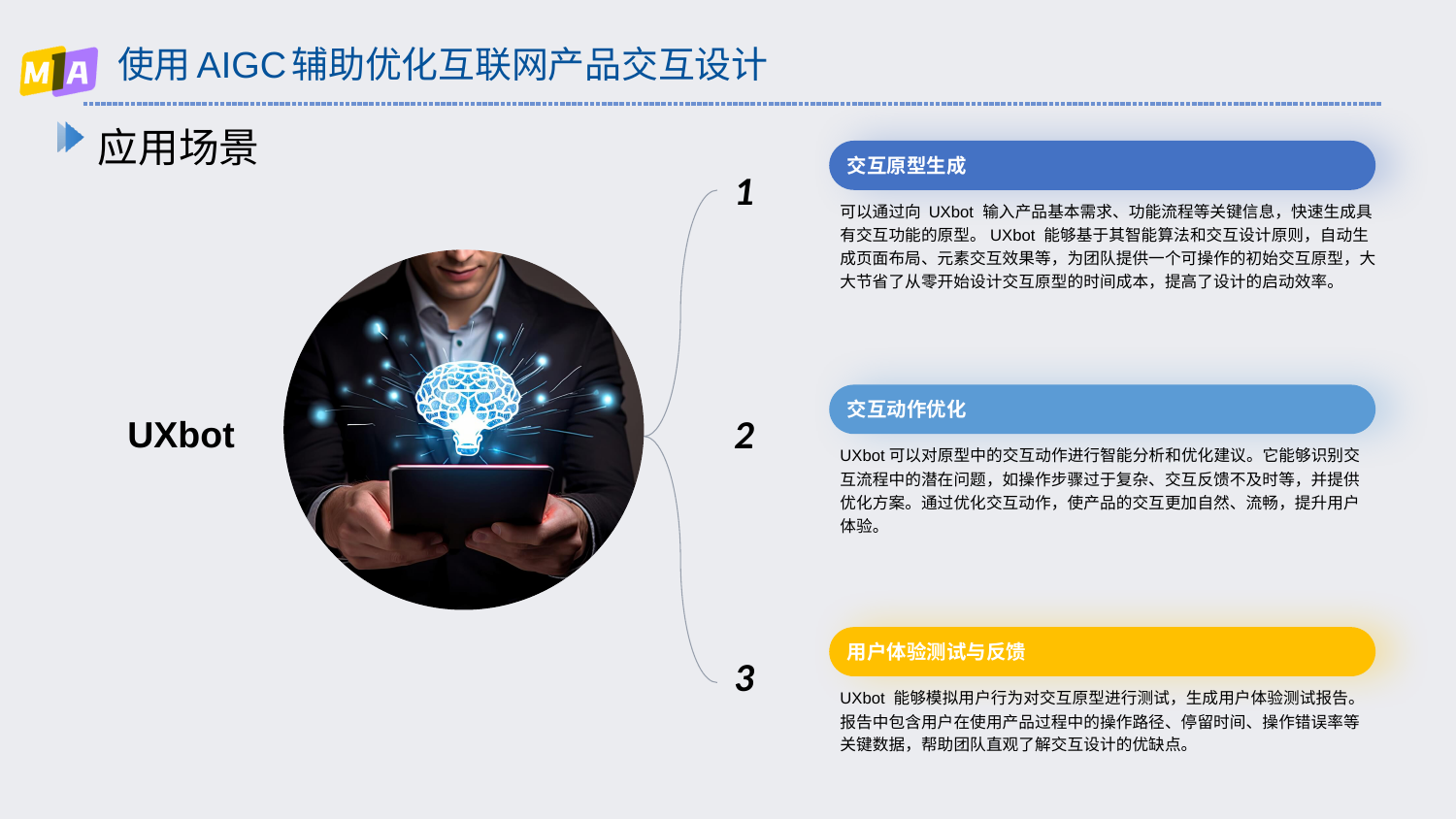

# 使用AIGC辅助优化互联网产品交互设计
应用场景
UXbot
交互原型生成
1
可以通过向 UXbot 输入产品基本需求、功能流程等关键信息，快速生成具有交互功能的原型。UXbot 能够基于其智能算法和交互设计原则，自动生成页面布局、元素交互效果等，为团队提供一个可操作的初始交互原型，大大节省了从零开始设计交互原型的时间成本，提高了设计的启动效率。

交互动作优化
2
UXbot可以对原型中的交互动作进行智能分析和优化建议。它能够识别交互流程中的潜在问题，如操作步骤过于复杂、交互反馈不及时等，并提供优化方案。通过优化交互动作，使产品的交互更加自然、流畅，提升用户体验。
用户体验测试与反馈
3
UXbot 能够模拟用户行为对交互原型进行测试，生成用户体验测试报告。报告中包含用户在使用产品过程中的操作路径、停留时间、操作错误率等关键数据，帮助团队直观了解交互设计的优缺点。